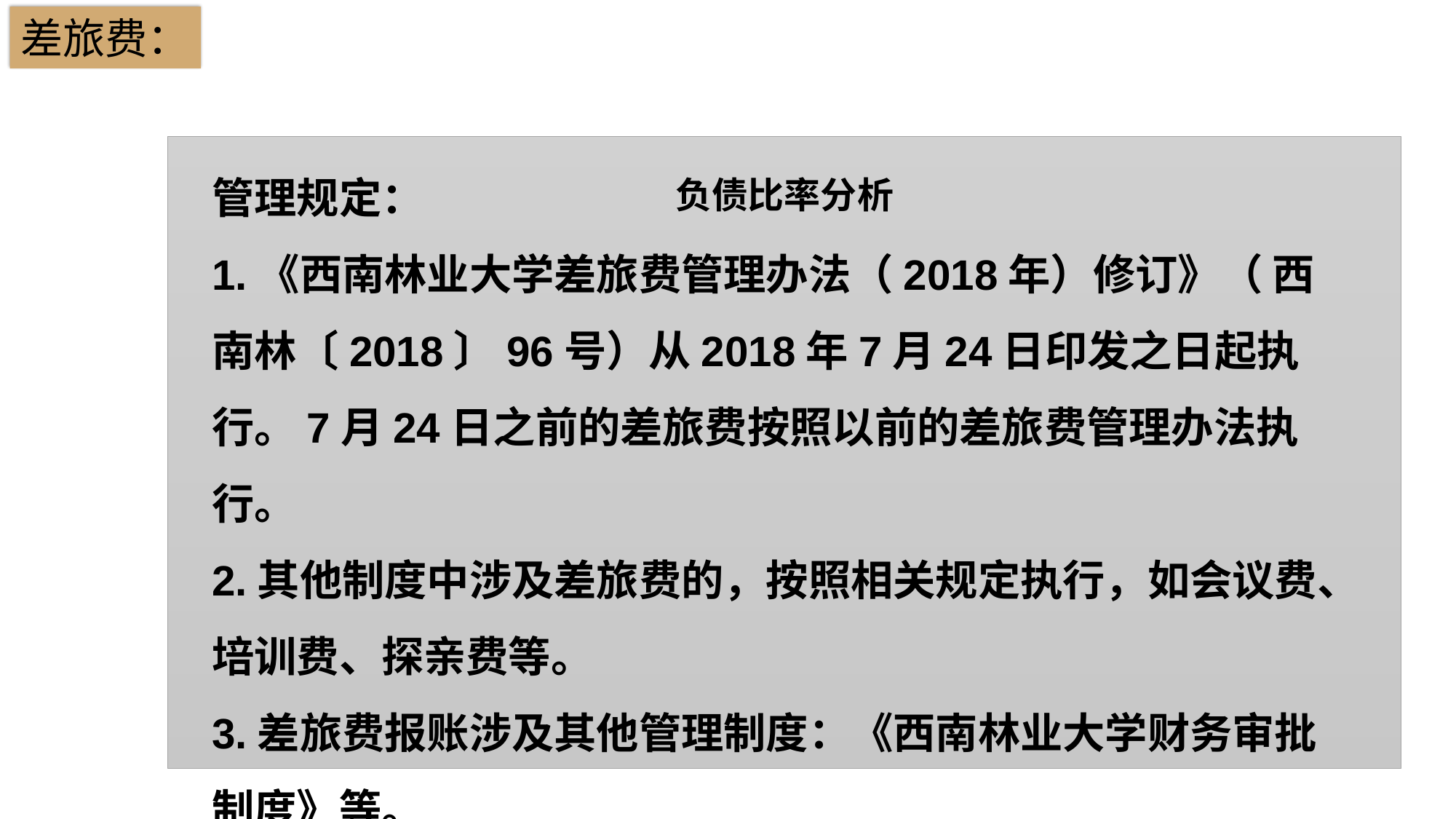

差旅费：

### Chart: 负债比率分析

| Category |
|---|
管理规定：
1.《西南林业大学差旅费管理办法（2018年）修订》（ 西南林〔2018〕96号）从2018年7月24日印发之日起执行。7月24日之前的差旅费按照以前的差旅费管理办法执行。
2.其他制度中涉及差旅费的，按照相关规定执行，如会议费、培训费、探亲费等。
3.差旅费报账涉及其他管理制度：《西南林业大学财务审批制度》等。